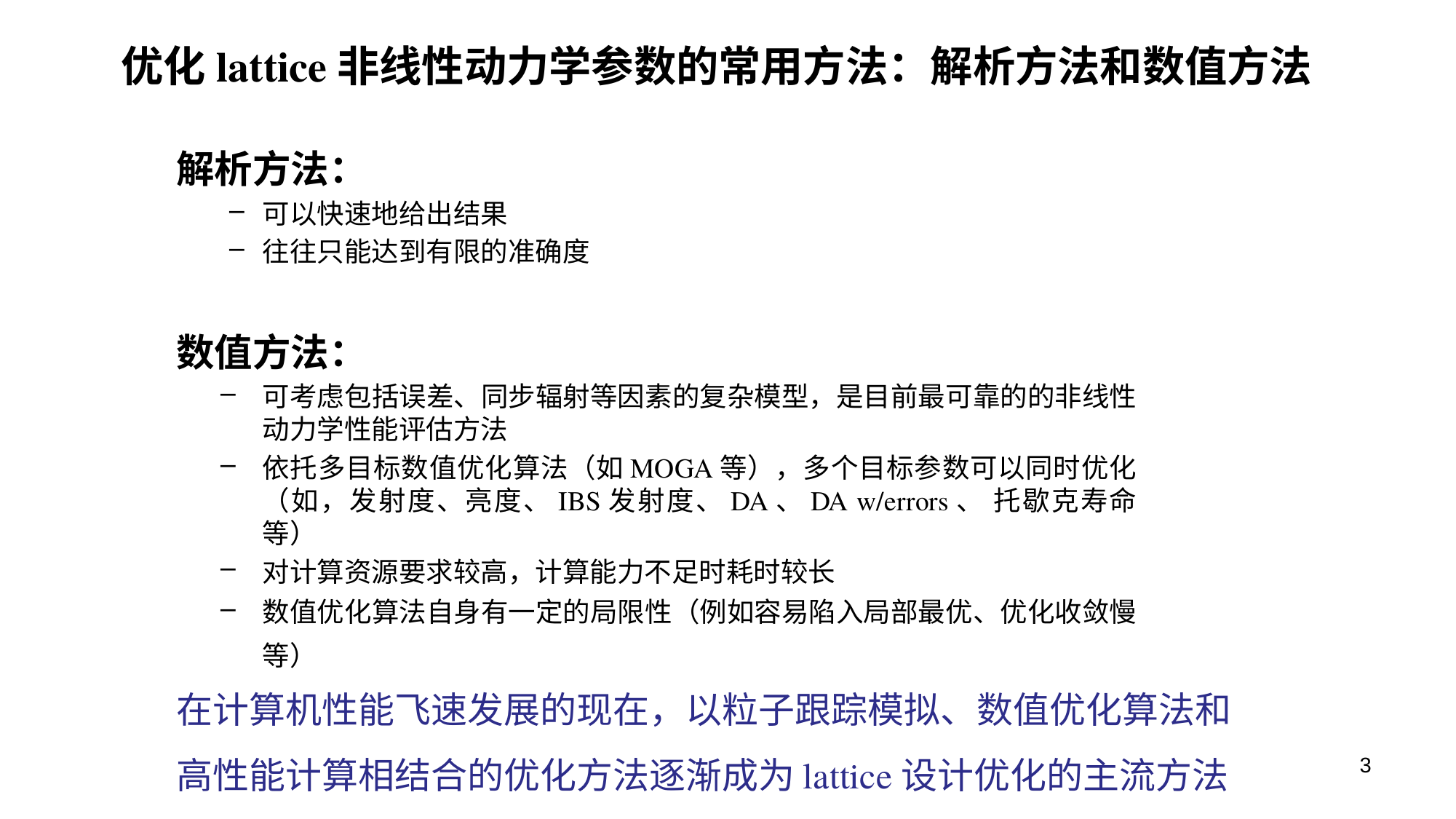

优化lattice非线性动力学参数的常用方法：解析方法和数值方法
解析方法：
可以快速地给出结果
往往只能达到有限的准确度

数值方法：
可考虑包括误差、同步辐射等因素的复杂模型，是目前最可靠的的非线性动力学性能评估方法
依托多目标数值优化算法（如MOGA等），多个目标参数可以同时优化（如，发射度、亮度、IBS发射度、DA、DA w/errors、 托歇克寿命等）
对计算资源要求较高，计算能力不足时耗时较长
数值优化算法自身有一定的局限性（例如容易陷入局部最优、优化收敛慢等）
在计算机性能飞速发展的现在，以粒子跟踪模拟、数值优化算法和高性能计算相结合的优化方法逐渐成为lattice设计优化的主流方法
3